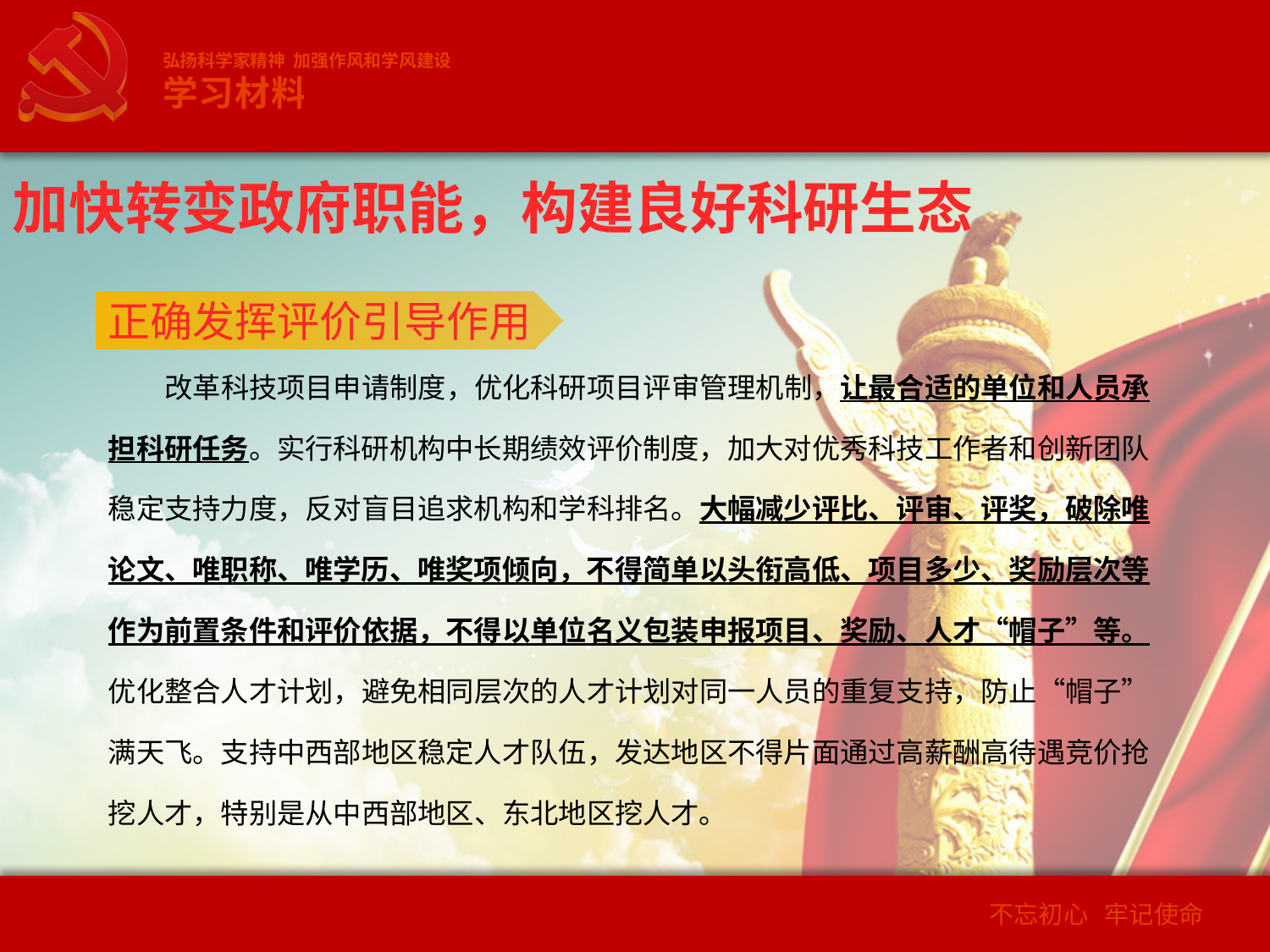

弘扬科学家精神  加强作风和学风建设
学习材料

加快转变政府职能，构建良好科研生态
正确发挥评价引导作用
改革科技项目申请制度，优化科研项目评审管理机制，让最合适的单位和人员承担科研任务。实行科研机构中长期绩效评价制度，加大对优秀科技工作者和创新团队稳定支持力度，反对盲目追求机构和学科排名。大幅减少评比、评审、评奖，破除唯论文、唯职称、唯学历、唯奖项倾向，不得简单以头衔高低、项目多少、奖励层次等作为前置条件和评价依据，不得以单位名义包装申报项目、奖励、人才“帽子”等。优化整合人才计划，避免相同层次的人才计划对同一人员的重复支持，防止“帽子”满天飞。支持中西部地区稳定人才队伍，发达地区不得片面通过高薪酬高待遇竞价抢挖人才，特别是从中西部地区、东北地区挖人才。

2
不忘初心   牢记使命